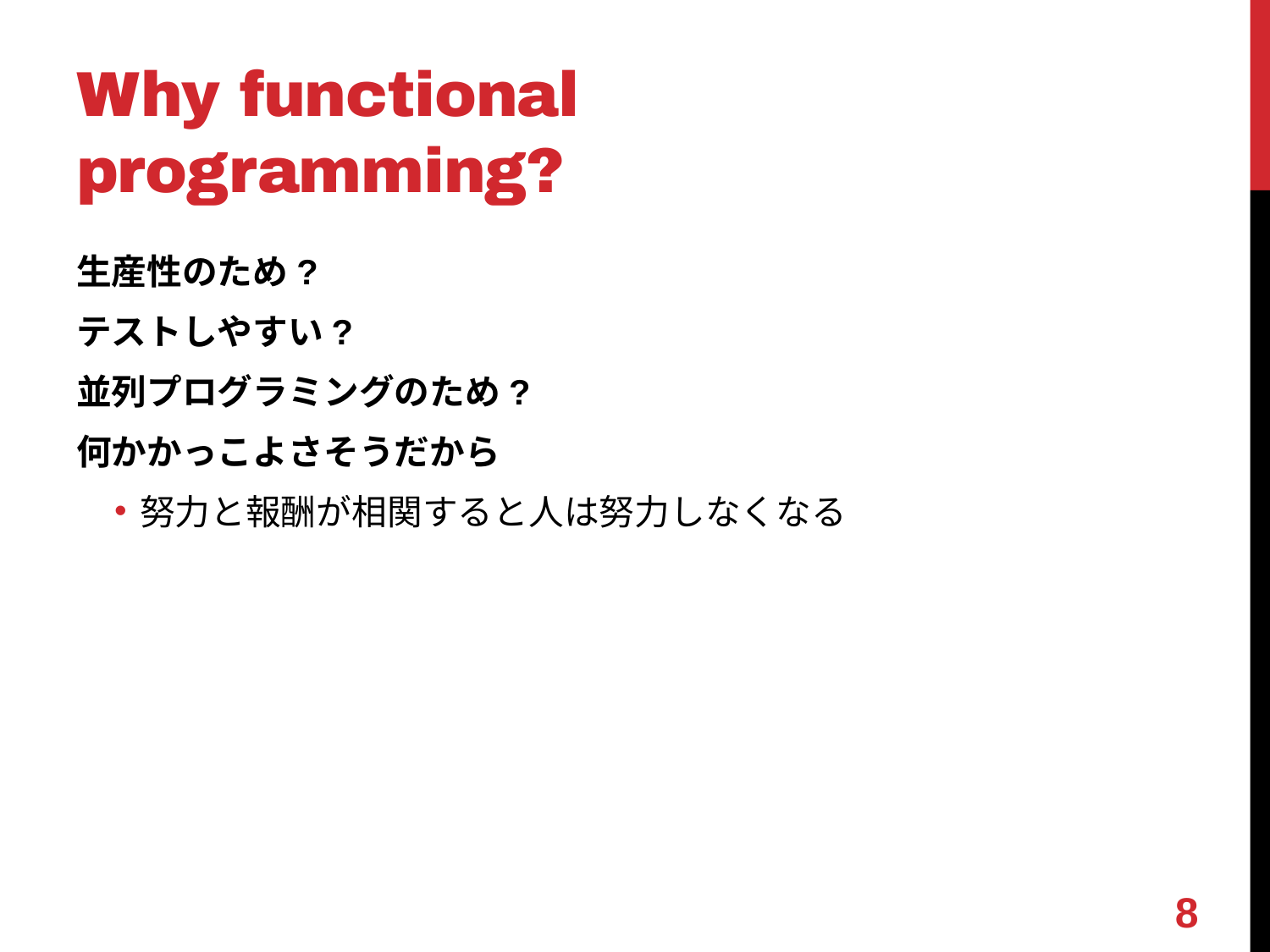

# Why functional programming?
生産性のため?
テストしやすい?
並列プログラミングのため?
何かかっこよさそうだから
努力と報酬が相関すると人は努力しなくなる
8